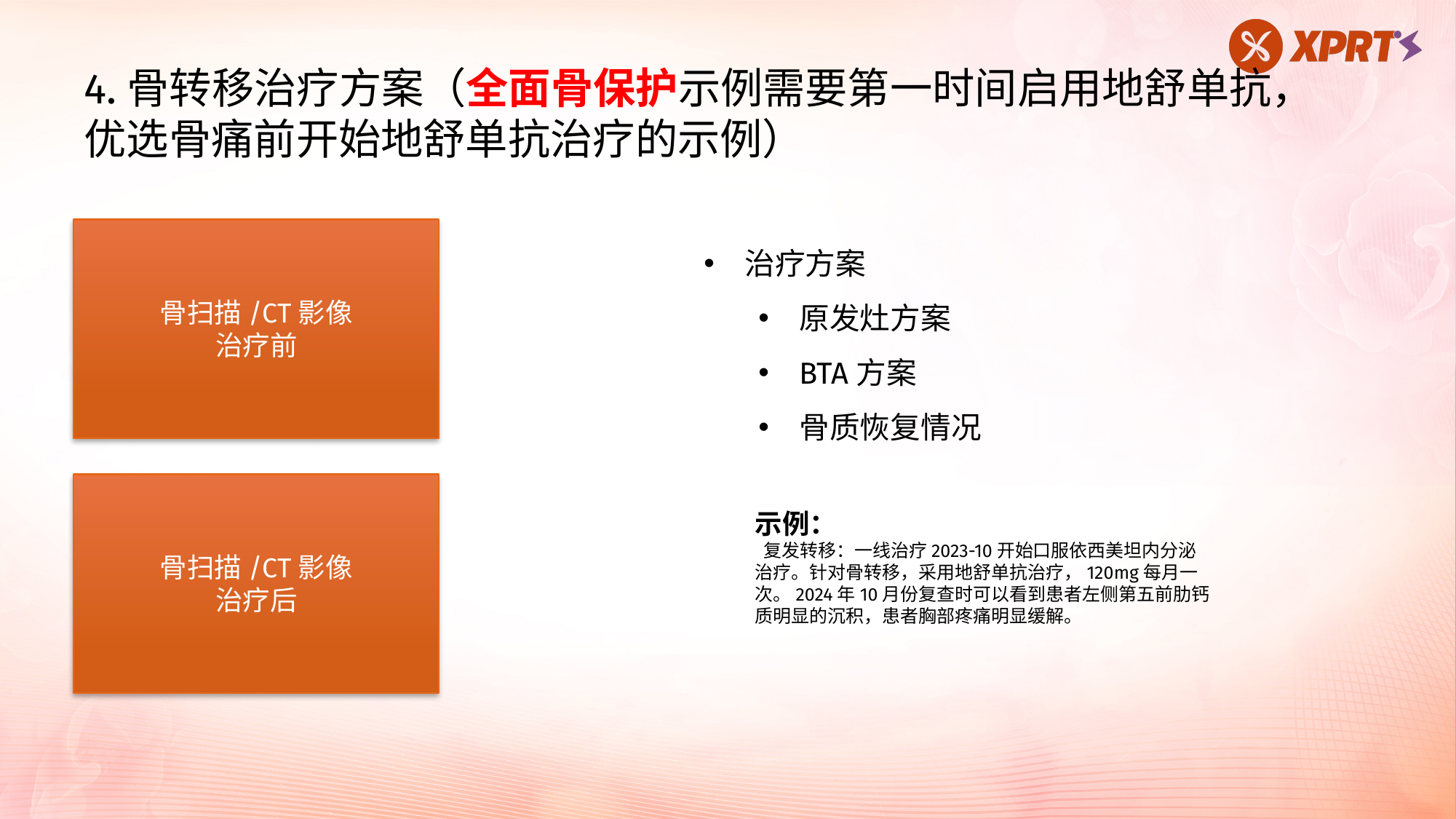

4.骨转移治疗方案（全面骨保护示例需要第一时间启用地舒单抗，
优选骨痛前开始地舒单抗治疗的示例）
骨扫描/CT影像
治疗前
治疗方案
原发灶方案
BTA方案
骨质恢复情况
骨扫描/CT影像
治疗后
示例：
 复发转移：一线治疗2023-10开始口服依西美坦内分泌治疗。针对骨转移，采用地舒单抗治疗，120mg每月一次。2024年10月份复查时可以看到患者左侧第五前肋钙质明显的沉积，患者胸部疼痛明显缓解。